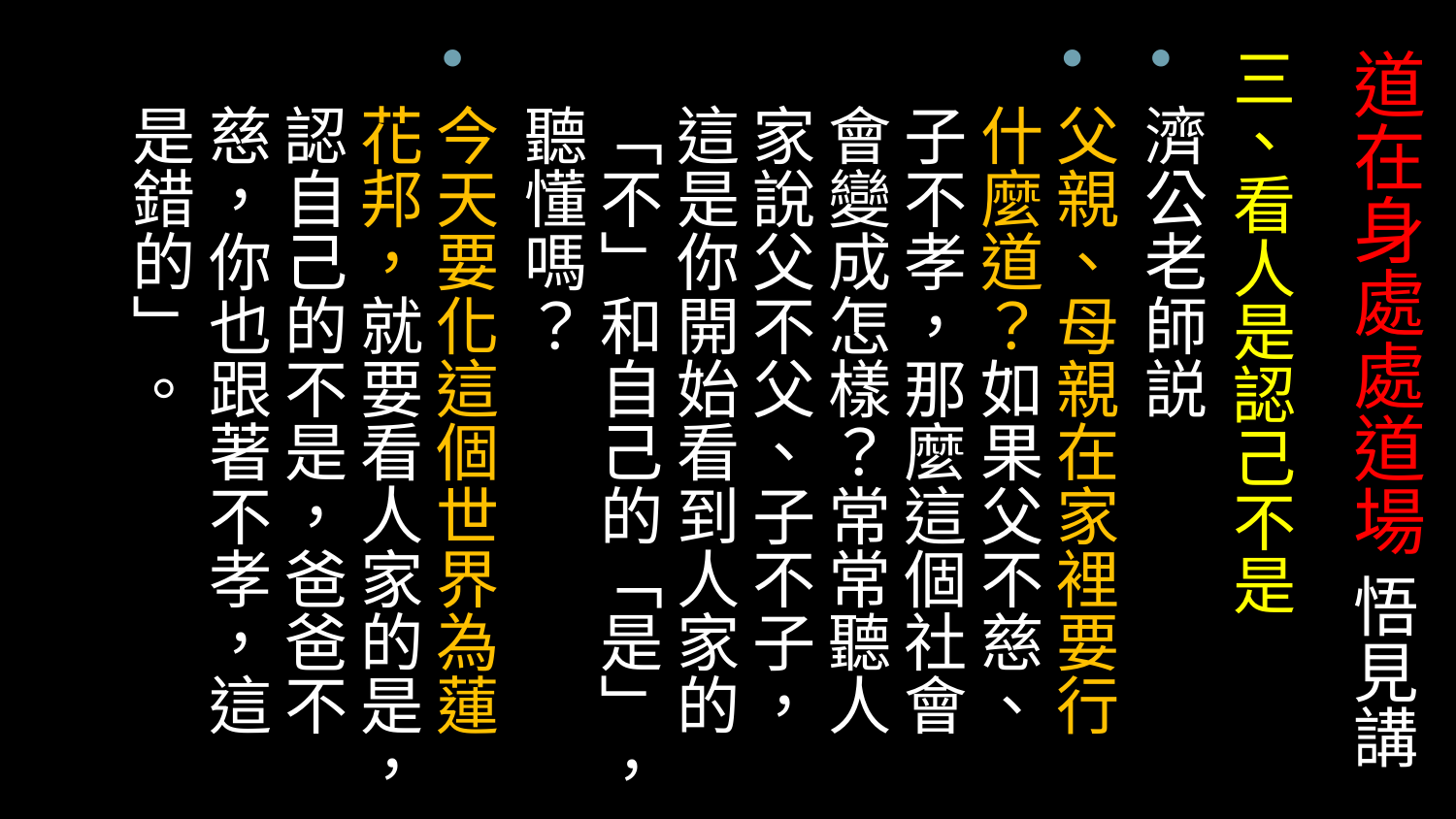

# 道在身處處道場 悟見講
三、看人是認己不是
濟公老師説
父親、母親在家裡要行什麼道？如果父不慈、子不孝，那麼這個社會會變成怎樣？常常聽人家說父不父、子不子，這是你開始看到人家的 「不」和自己的「是」，聽懂嗎？
今天要化這個世界為蓮花邦，就要看人家的是，認自己的不是，爸爸不慈，你也跟著不孝，這是錯的」。